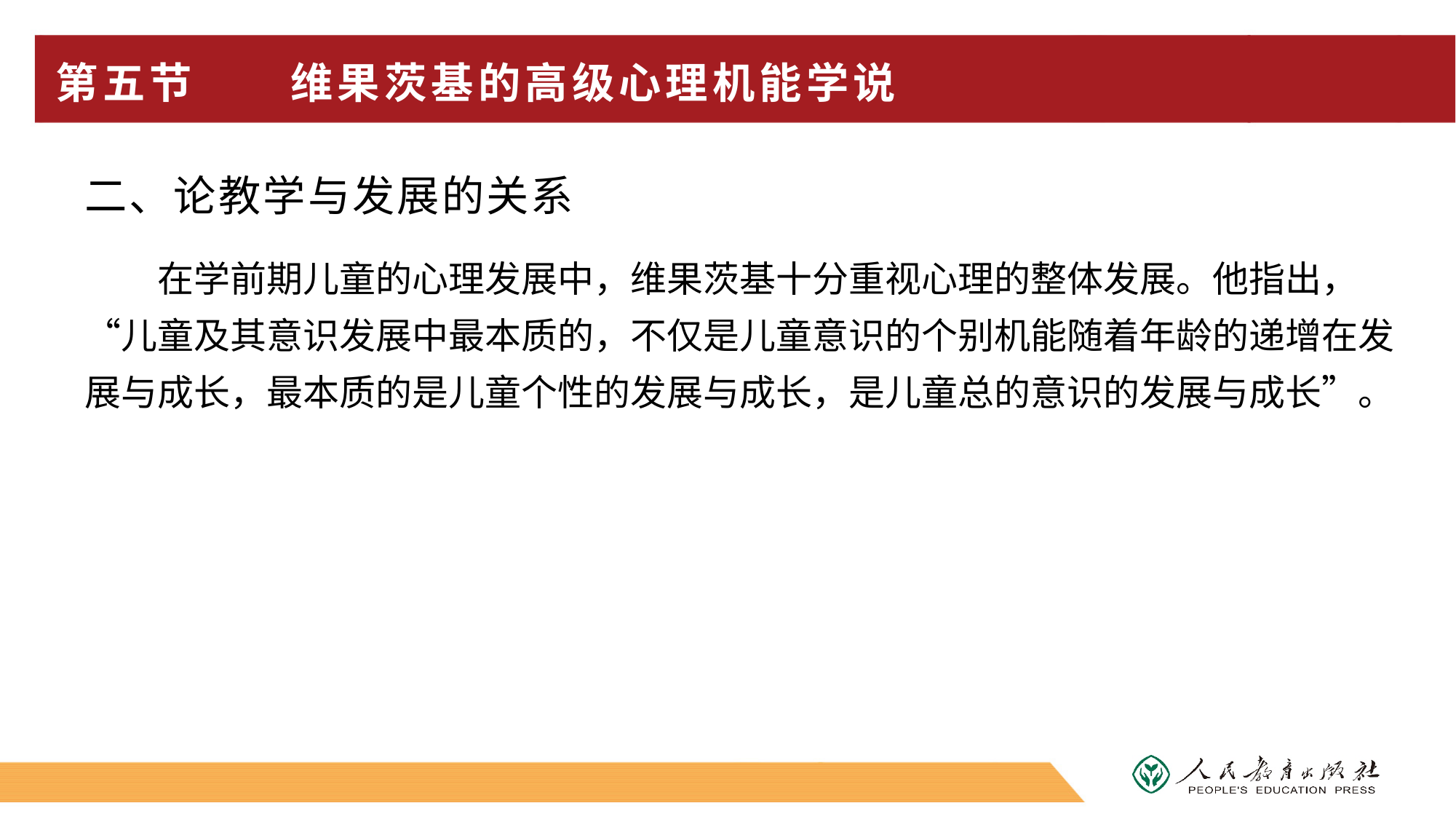

# 第五节　　维果茨基的高级心理机能学说
二、论教学与发展的关系
在学前期儿童的心理发展中，维果茨基十分重视心理的整体发展。他指出，“儿童及其意识发展中最本质的，不仅是儿童意识的个别机能随着年龄的递增在发展与成长，最本质的是儿童个性的发展与成长，是儿童总的意识的发展与成长”。